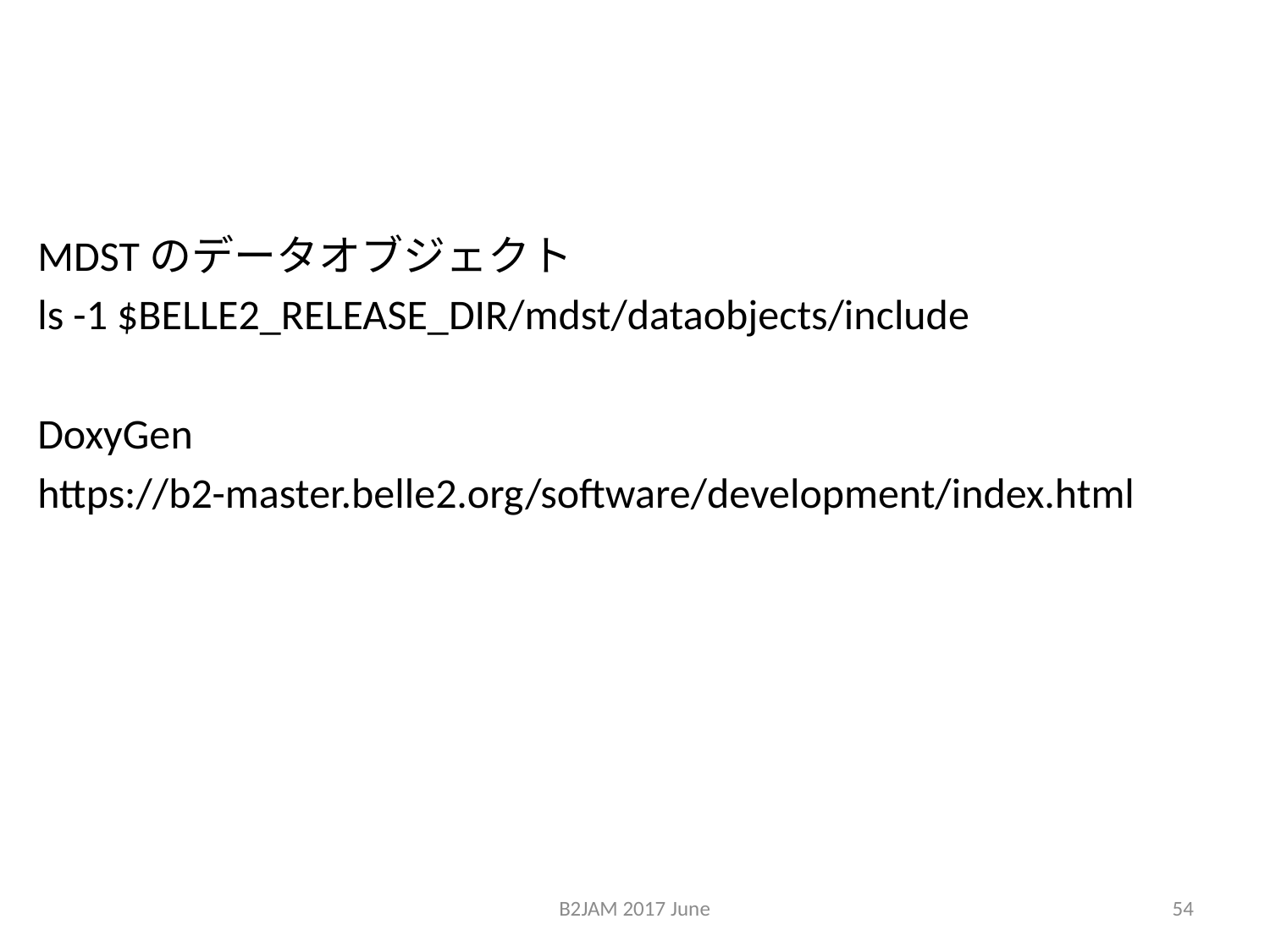

#
MDSTのデータオブジェクト
ls -1 $BELLE2_RELEASE_DIR/mdst/dataobjects/include

DoxyGen
https://b2-master.belle2.org/software/development/index.html
B2JAM 2017 June
54